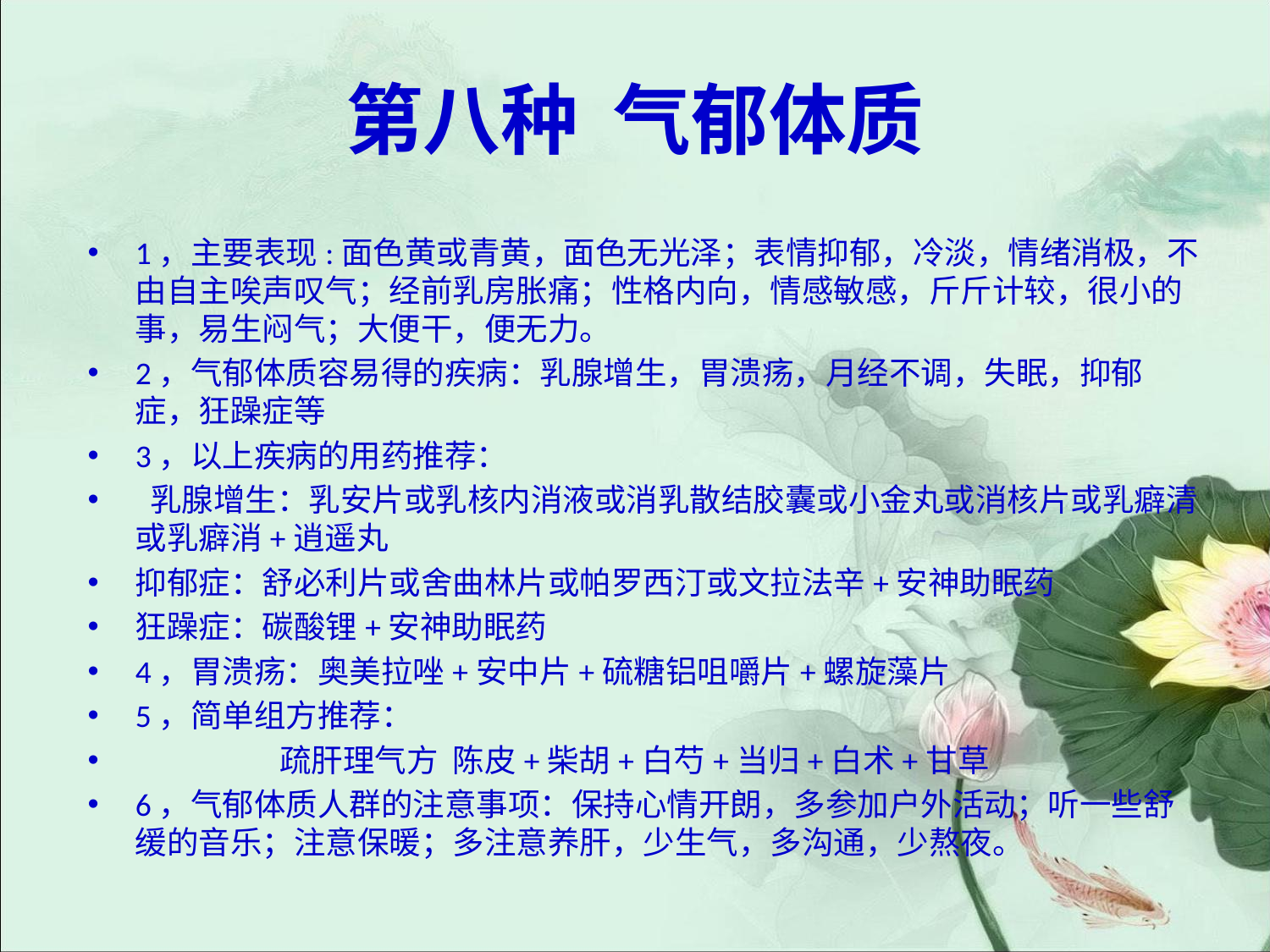

# 第八种  气郁体质
1，主要表现:面色黄或青黄，面色无光泽；表情抑郁，冷淡，情绪消极，不由自主唉声叹气；经前乳房胀痛；性格内向，情感敏感，斤斤计较，很小的事，易生闷气；大便干，便无力。
2，气郁体质容易得的疾病：乳腺增生，胃溃疡，月经不调，失眠，抑郁症，狂躁症等
3，以上疾病的用药推荐：
 乳腺增生：乳安片或乳核内消液或消乳散结胶囊或小金丸或消核片或乳癖清或乳癖消+逍遥丸
抑郁症：舒必利片或舍曲林片或帕罗西汀或文拉法辛+安神助眠药
狂躁症：碳酸锂+安神助眠药
4，胃溃疡：奥美拉唑+安中片+硫糖铝咀嚼片+螺旋藻片
5，简单组方推荐：
                   疏肝理气方  陈皮+柴胡+白芍+当归+白术+甘草
6，气郁体质人群的注意事项：保持心情开朗，多参加户外活动；听一些舒缓的音乐；注意保暖；多注意养肝，少生气，多沟通，少熬夜。